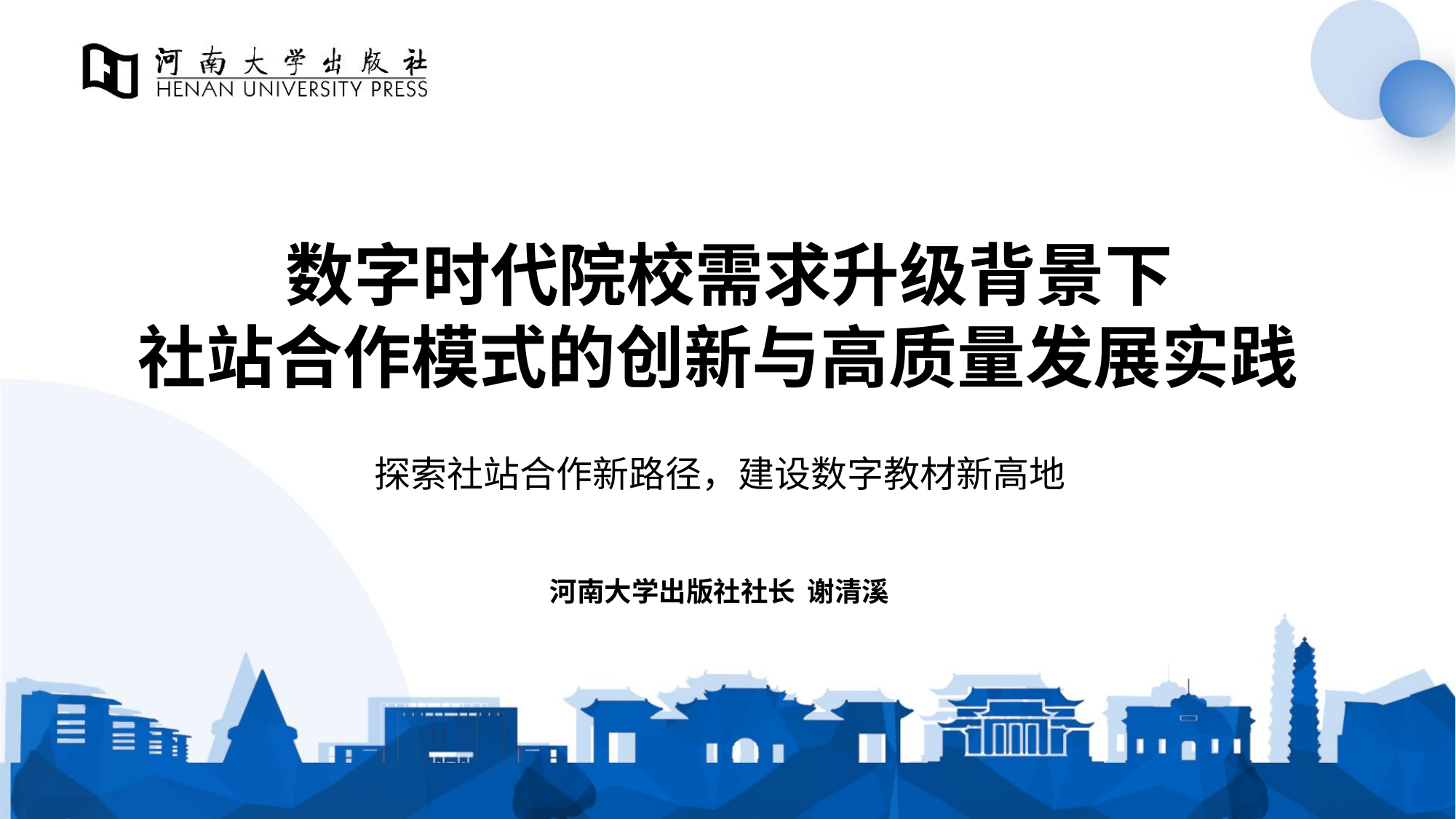

数字时代院校需求升级背景下
社站合作模式的创新与高质量发展实践
探索社站合作新路径，建设数字教材新高地
河南大学出版社社长  谢清溪